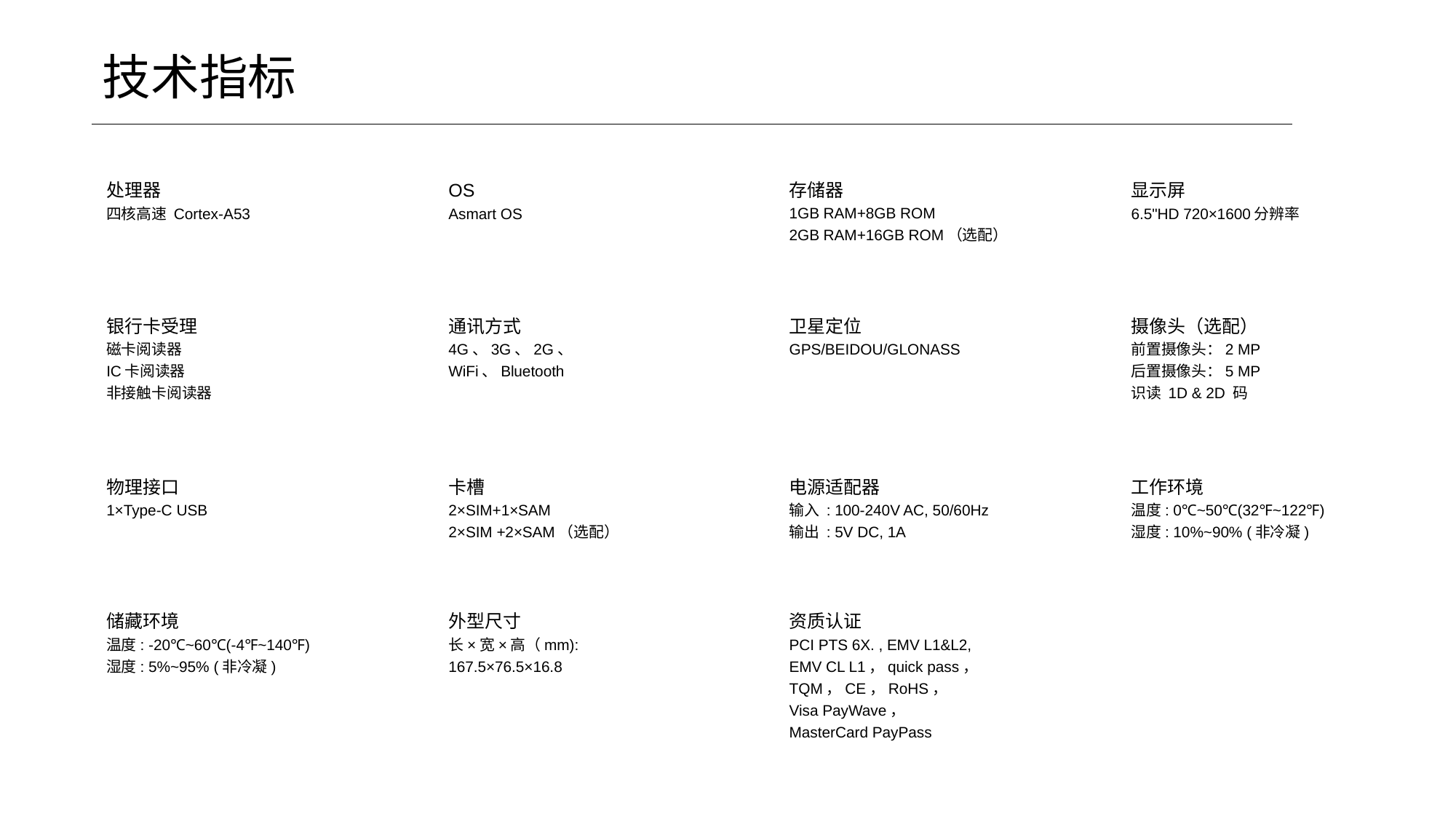

技术指标
处理器
四核⾼速 Cortex-A53
OS
Asmart OS
存储器
1GB RAM+8GB ROM
2GB RAM+16GB ROM（选配）
显示屏
6.5"HD 720×1600分辨率
银行卡受理
磁卡阅读器
IC卡阅读器
⾮接触卡阅读器
通讯⽅式
4G、3G、2G、
WiFi、Bluetooth
卫星定位
GPS/BEIDOU/GLONASS
摄像头（选配）
前置摄像头：2 MP
后置摄像头：5 MP
识读 1D & 2D 码
物理接⼝
1×Type-C USB
卡槽
2×SIM+1×SAM
2×SIM +2×SAM（选配）
电源适配器
输⼊ : 100-240V AC, 50/60Hz
输出 : 5V DC, 1A
⼯作环境
温度: 0℃~50℃(32℉~122℉)
湿度: 10%~90% (非冷凝)
储藏环境
温度: -20℃~60℃(-4℉~140℉)
湿度: 5%~95% (非冷凝)
外型尺⼨
⻓×宽×⾼（mm):
167.5×76.5×16.8
资质认证
PCI PTS 6X. , EMV L1&L2,
EMV CL L1，quick pass，
TQM，CE，RoHS，
Visa PayWave，
MasterCard PayPass